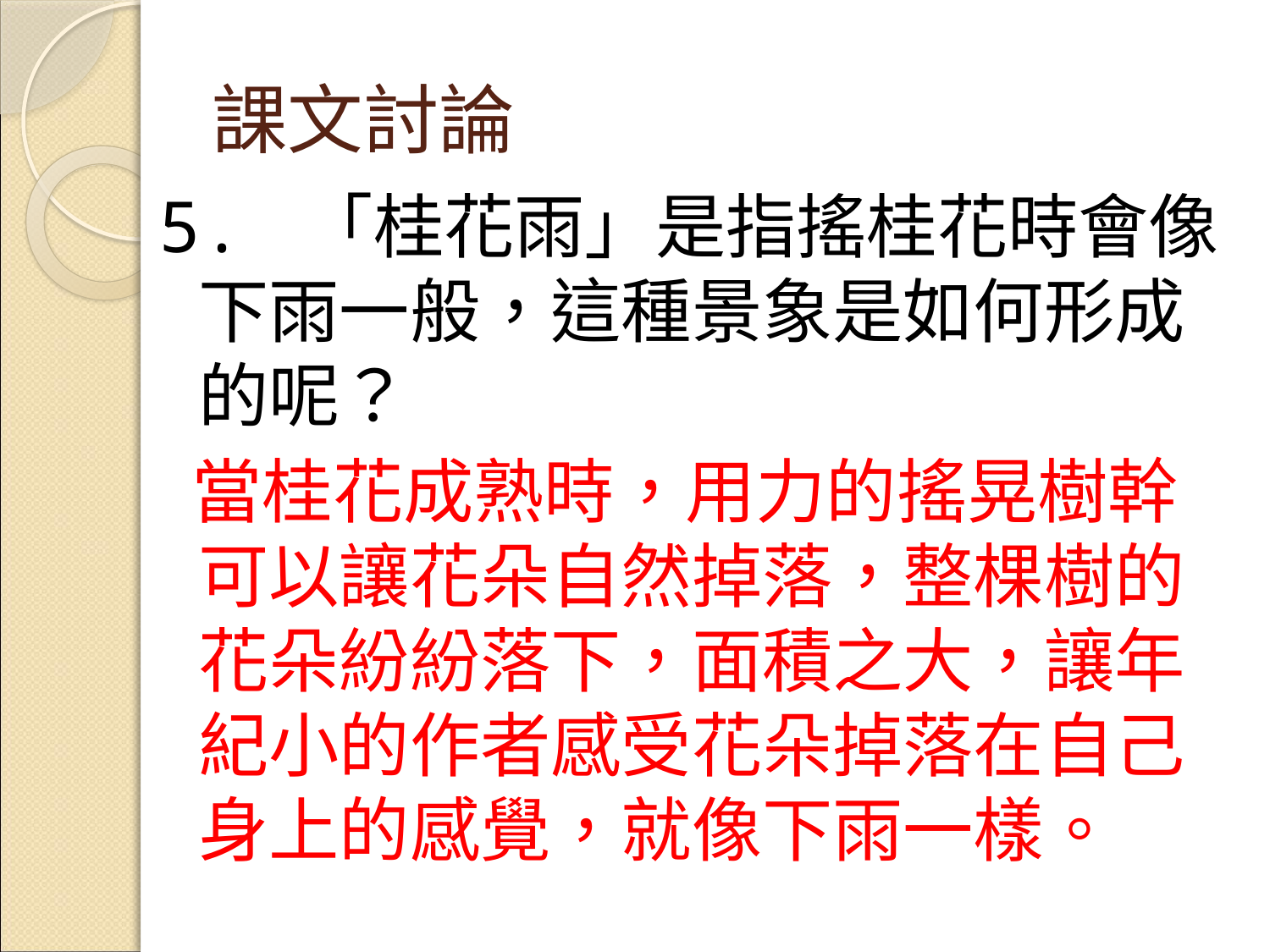

課文討論
5. 「桂花雨」是指搖桂花時會像下雨一般，這種景象是如何形成的呢？
 當桂花成熟時，用力的搖晃樹幹可以讓花朵自然掉落，整棵樹的花朵紛紛落下，面積之大，讓年紀小的作者感受花朵掉落在自己身上的感覺，就像下雨一樣。